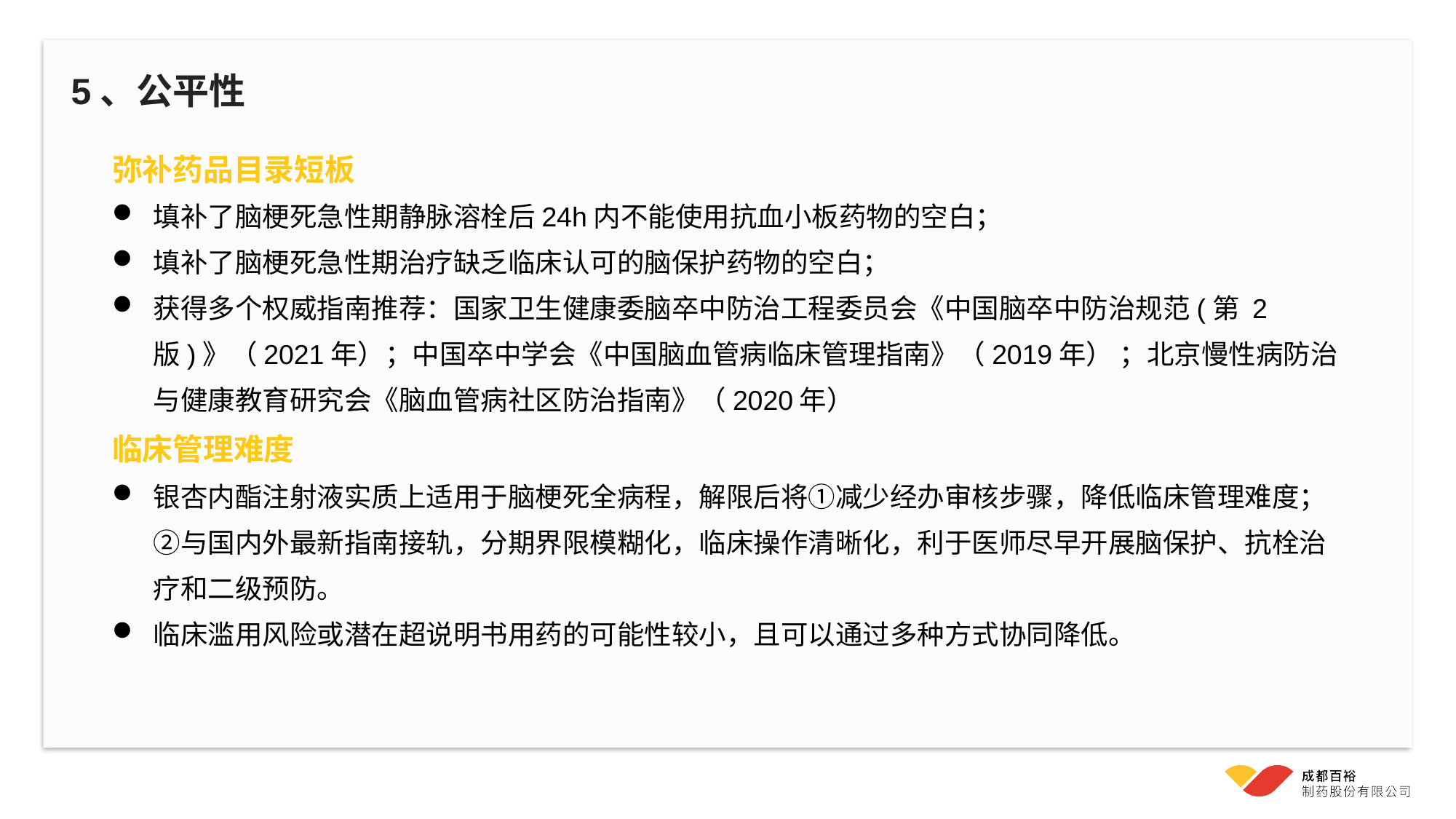

5、公平性
弥补药品目录短板
填补了脑梗死急性期静脉溶栓后24h内不能使用抗血小板药物的空白；
填补了脑梗死急性期治疗缺乏临床认可的脑保护药物的空白；
获得多个权威指南推荐：国家卫生健康委脑卒中防治工程委员会《中国脑卒中防治规范(第 2 版)》（2021年）；中国卒中学会《中国脑血管病临床管理指南》（2019年） ；北京慢性病防治与健康教育研究会《脑血管病社区防治指南》（2020年）
临床管理难度
银杏内酯注射液实质上适用于脑梗死全病程，解限后将①减少经办审核步骤，降低临床管理难度；②与国内外最新指南接轨，分期界限模糊化，临床操作清晰化，利于医师尽早开展脑保护、抗栓治疗和二级预防。
临床滥用风险或潜在超说明书用药的可能性较小，且可以通过多种方式协同降低。